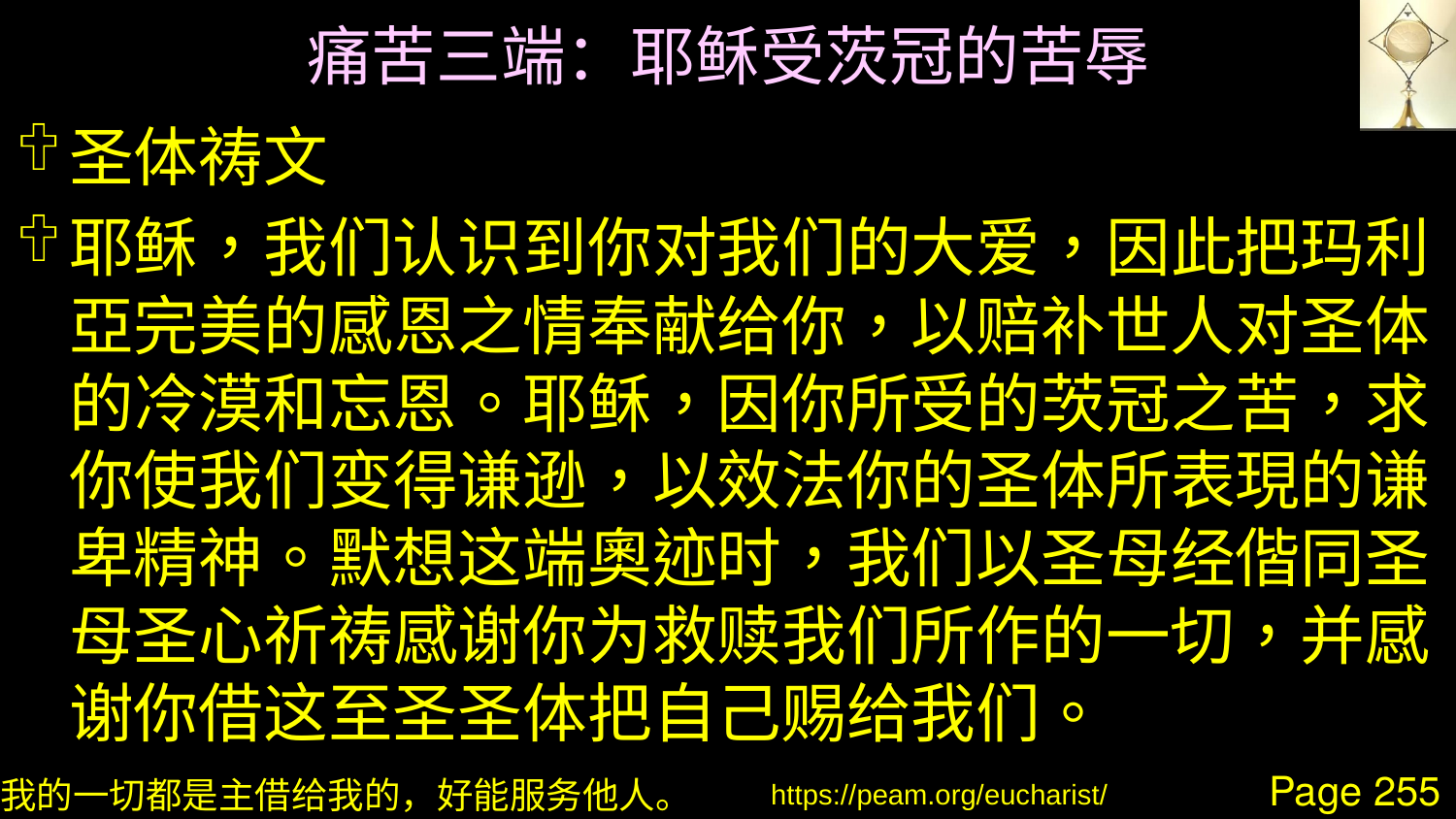

# 痛苦三端：耶稣受茨冠的苦辱
圣体祷文
耶稣，我们认识到你对我们的大爱，因此把玛利亞完美的感恩之情奉献给你，以赔补世人对圣体的冷漠和忘恩。耶稣，因你所受的茨冠之苦，求你使我们变得谦逊，以效法你的圣体所表現的谦卑精神。默想这端奧迹时，我们以圣母经偕同圣母圣心祈祷感谢你为救赎我们所作的一切，并感谢你借这至圣圣体把自己赐给我们。